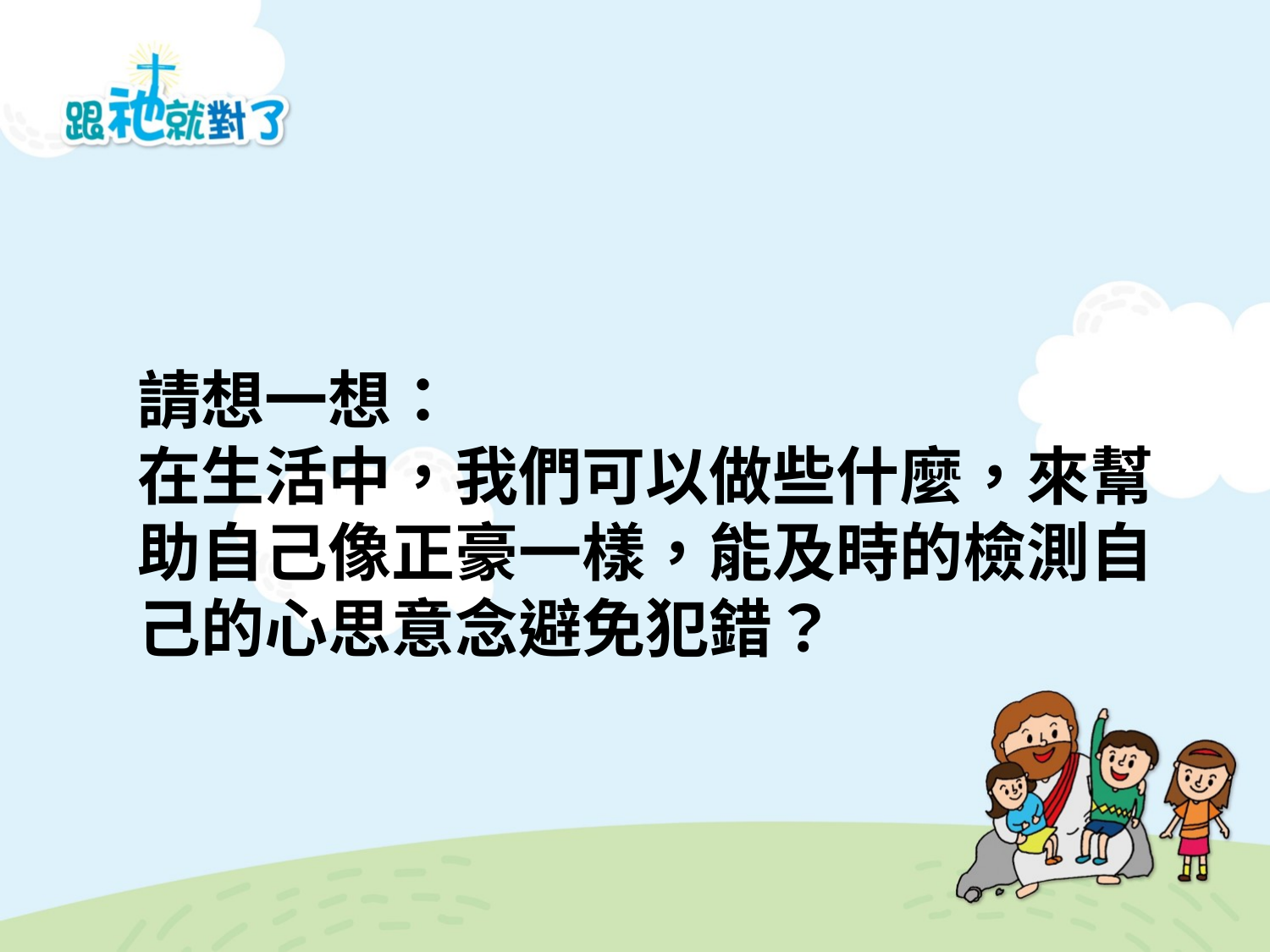

請想一想：
在生活中，我們可以做些什麼，來幫助自己像正豪一樣，能及時的檢測自己的心思意念避免犯錯？